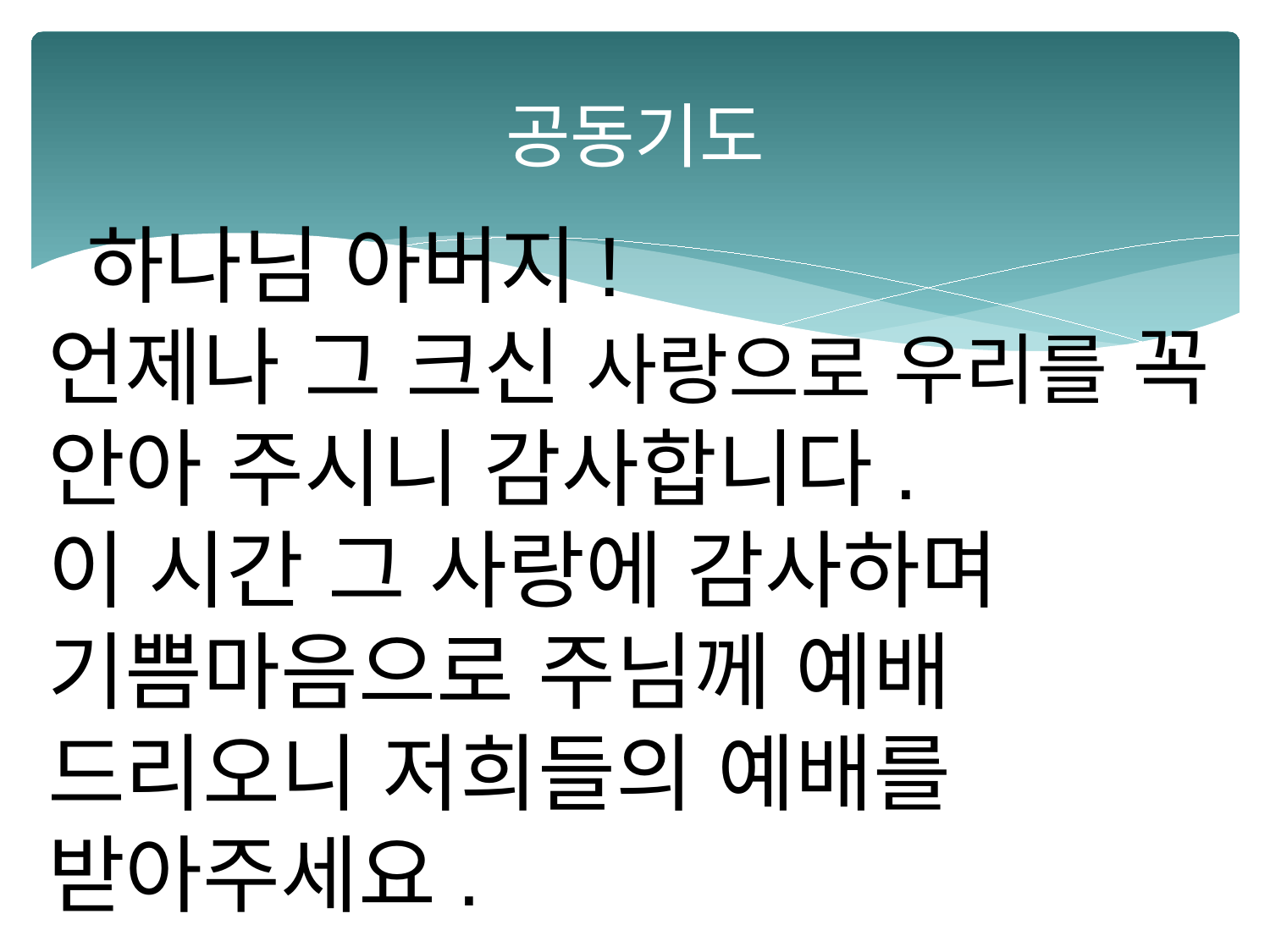

# 공동기도

 하나님 아버지!
언제나 그 크신 사랑으로 우리를 꼭 안아 주시니 감사합니다.
이 시간 그 사랑에 감사하며
기쁨마음으로 주님께 예배
드리오니 저희들의 예배를
받아주세요.